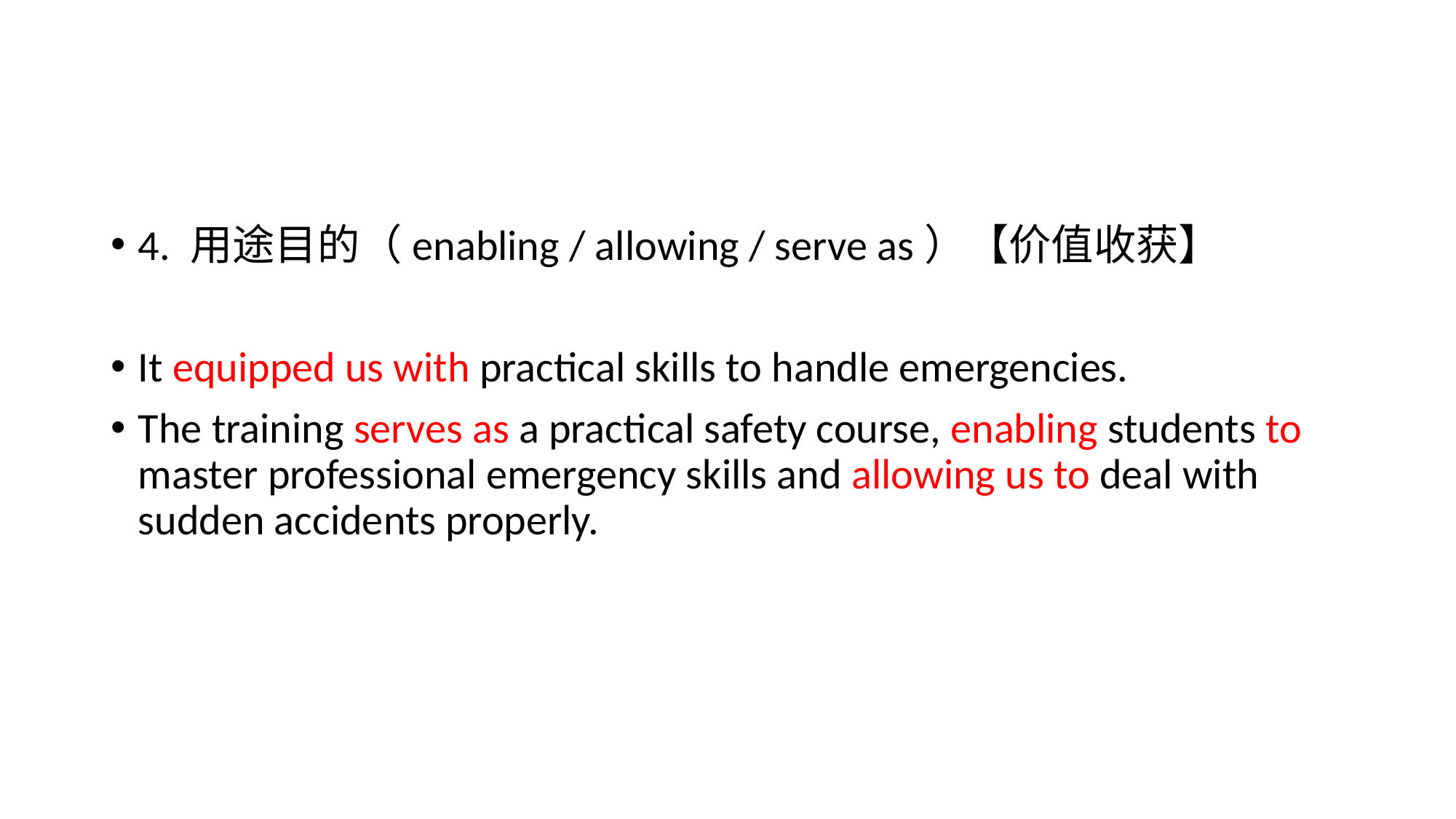

#
4. 用途目的（enabling / allowing / serve as）【价值收获】

It equipped us with practical skills to handle emergencies.
The training serves as a practical safety course, enabling students to master professional emergency skills and allowing us to deal with sudden accidents properly.